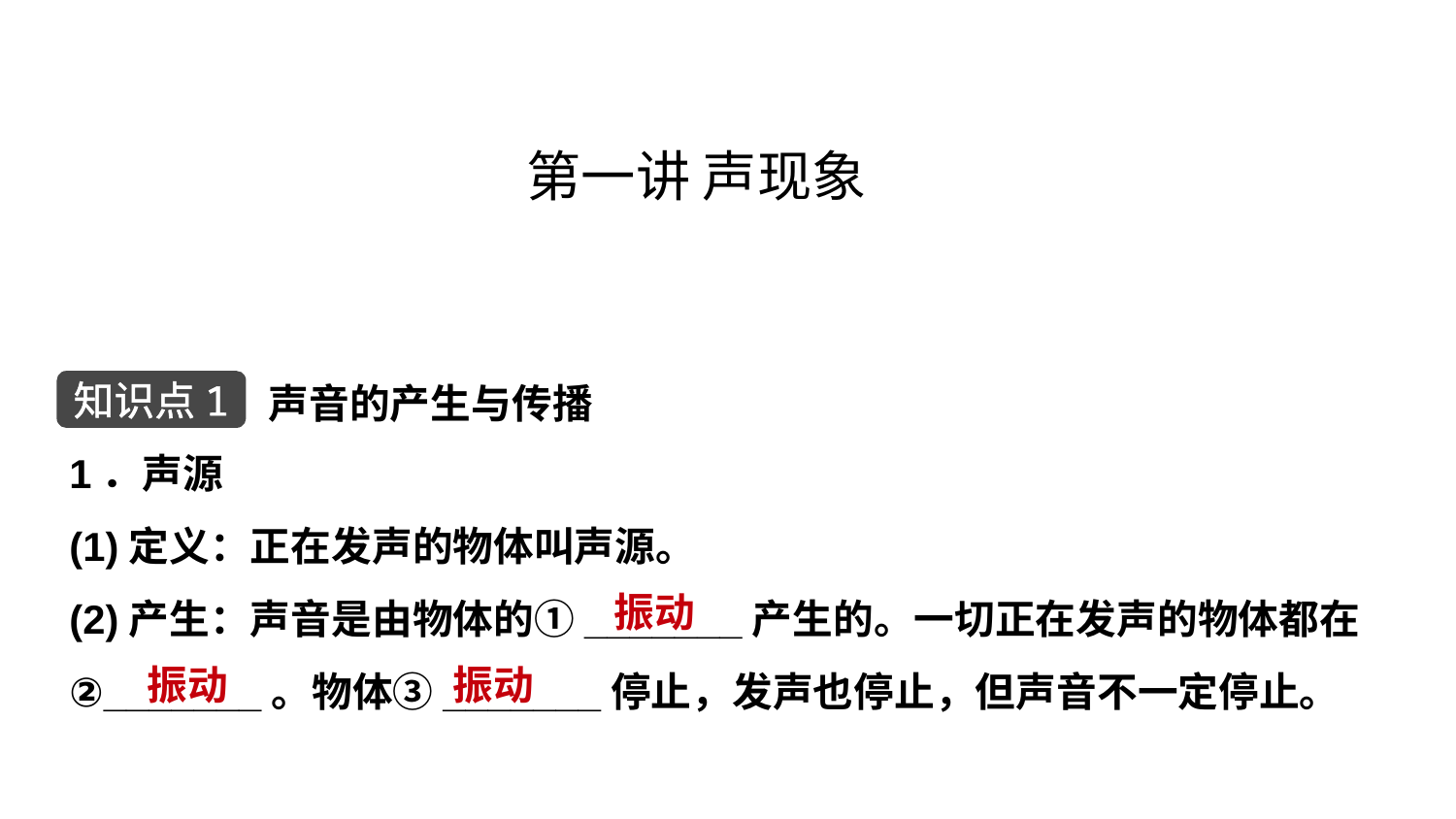

第一讲 声现象
声音的产生与传播
知识点1
1．声源
(1)定义：正在发声的物体叫声源。
(2)产生：声音是由物体的①_______产生的。一切正在发声的物体都在
②_______。物体③_______停止，发声也停止，但声音不一定停止。
 振动
 振动
 振动